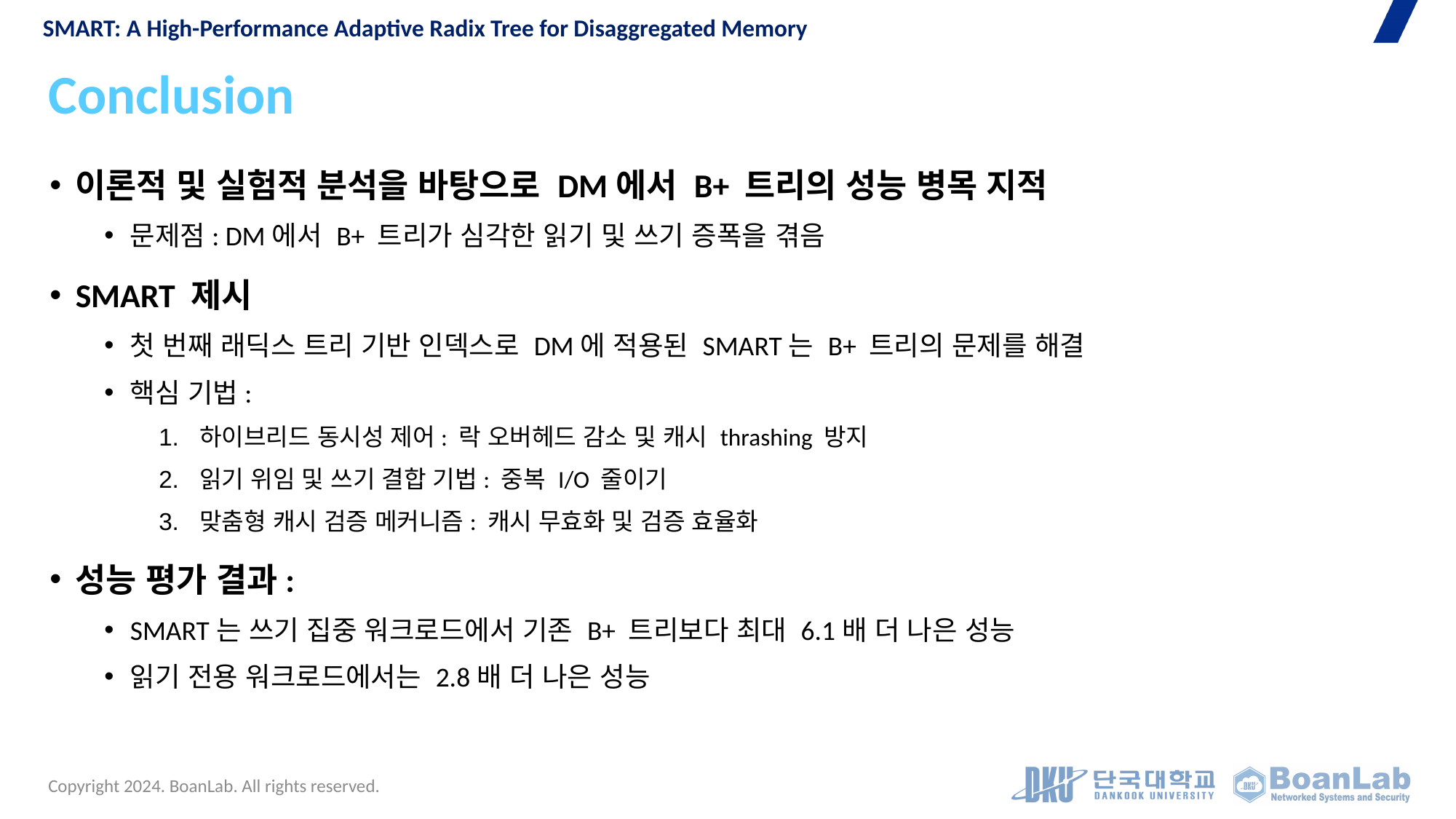

SMART: A High-Performance Adaptive Radix Tree for Disaggregated Memory
# Conclusion
이론적 및 실험적 분석을 바탕으로 DM에서 B+ 트리의 성능 병목 지적
문제점: DM에서 B+ 트리가 심각한 읽기 및 쓰기 증폭을 겪음
SMART 제시
첫 번째 래딕스 트리 기반 인덱스로 DM에 적용된 SMART는 B+ 트리의 문제를 해결
핵심 기법:
하이브리드 동시성 제어: 락 오버헤드 감소 및 캐시 thrashing 방지
읽기 위임 및 쓰기 결합 기법: 중복 I/O 줄이기
맞춤형 캐시 검증 메커니즘: 캐시 무효화 및 검증 효율화
성능 평가 결과:
SMART는 쓰기 집중 워크로드에서 기존 B+ 트리보다 최대 6.1배 더 나은 성능
읽기 전용 워크로드에서는 2.8배 더 나은 성능
Copyright 2024. BoanLab. All rights reserved.